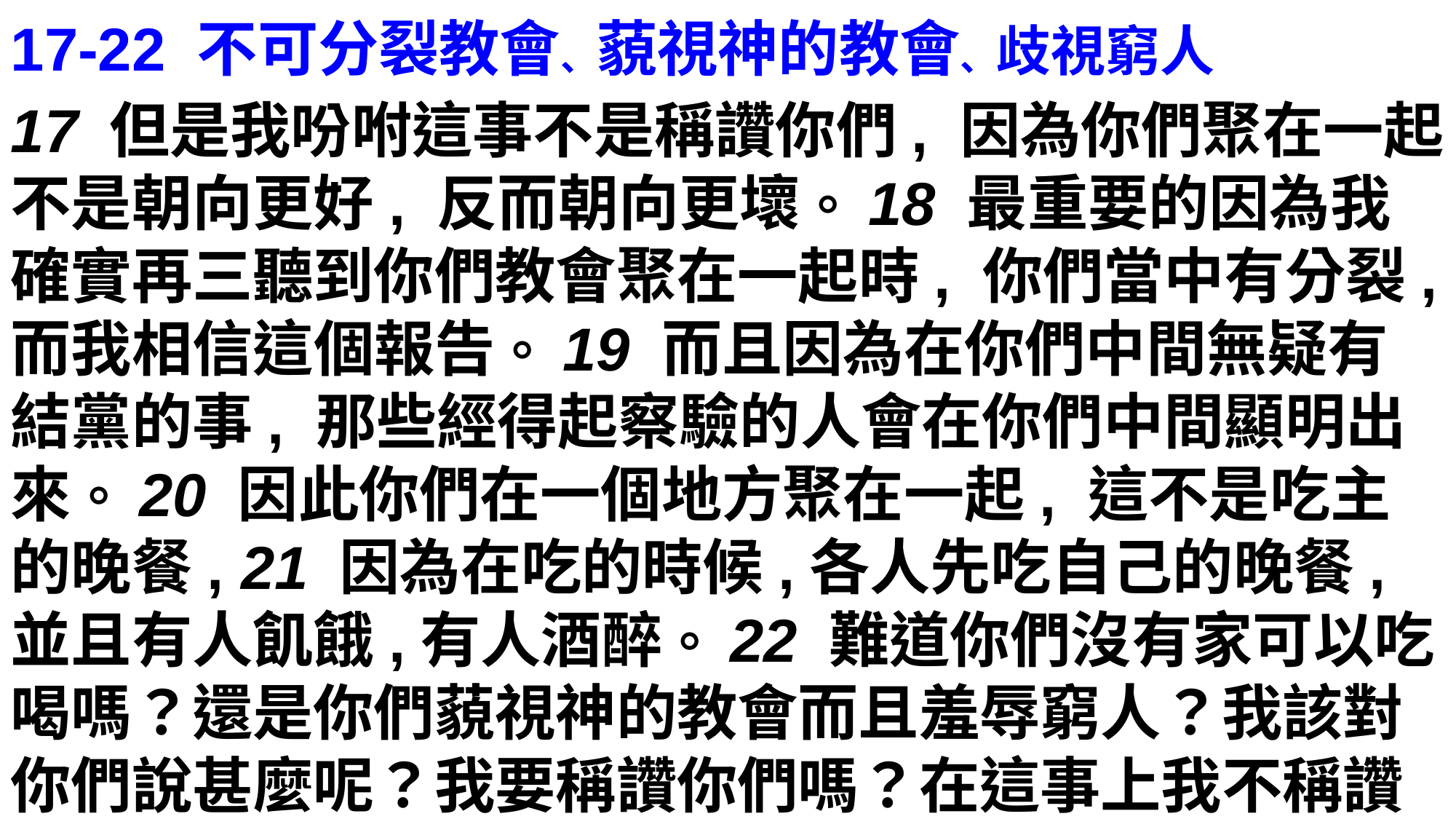

17-22 不可分裂教會、藐視神的教會、歧視窮人
17 但是我吩咐這事不是稱讚你們, 因為你們聚在一起不是朝向更好, 反而朝向更壞。18 最重要的因為我確實再三聽到你們教會聚在一起時, 你們當中有分裂,而我相信這個報告。19 而且因為在你們中間無疑有結黨的事, 那些經得起察驗的人會在你們中間顯明出來。20 因此你們在一個地方聚在一起, 這不是吃主的晚餐, 21 因為在吃的時候,各人先吃自己的晚餐, 並且有人飢餓,有人酒醉。22 難道你們沒有家可以吃喝嗎？還是你們藐視神的教會而且羞辱窮人？我該對你們說甚麼呢？我要稱讚你們嗎？在這事上我不稱讚你們！